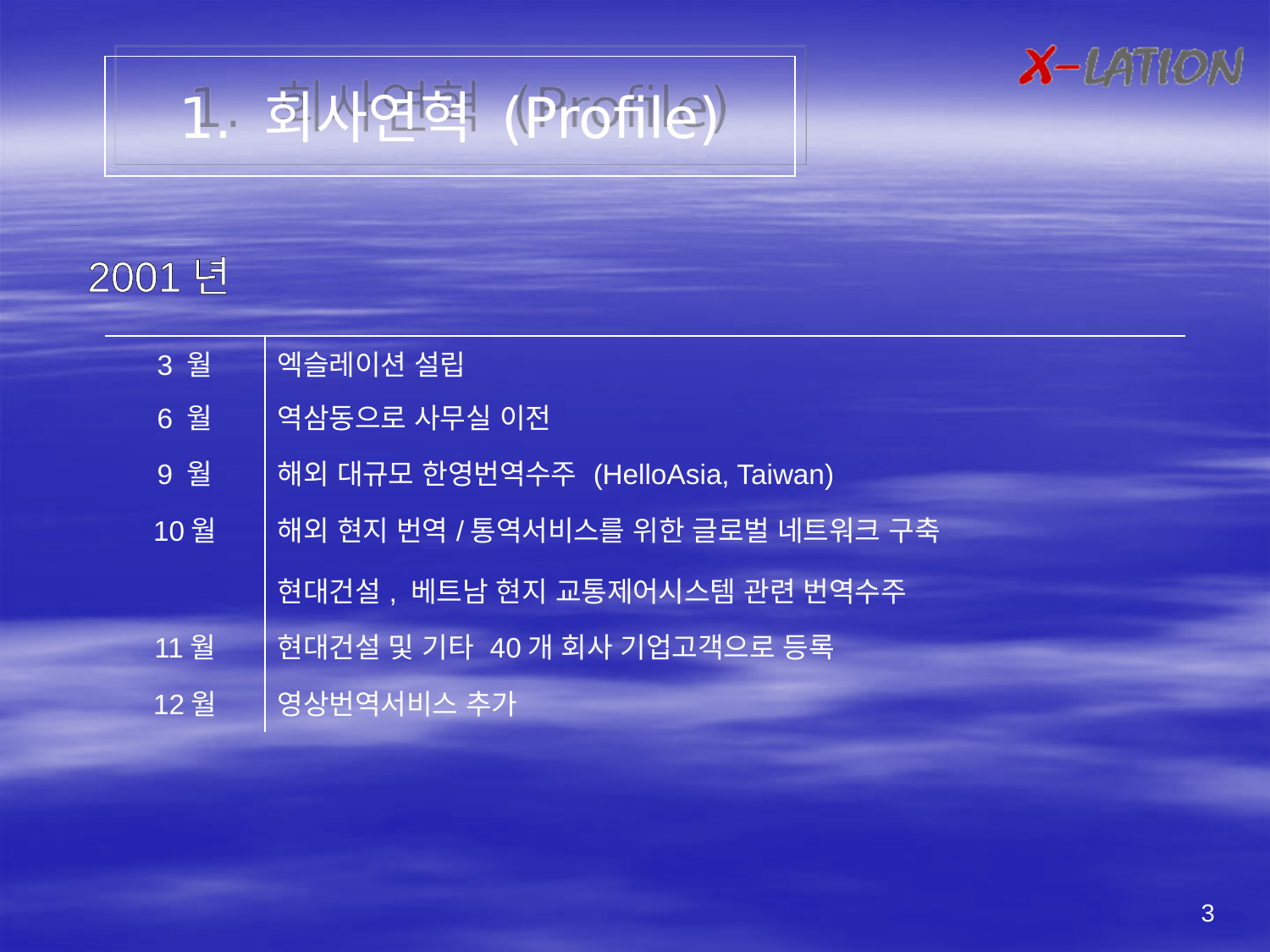

1. 회사연혁 (Profile)
2001년
| 3 월 | 엑슬레이션 설립 |
| --- | --- |
| 6 월 | 역삼동으로 사무실 이전 |
| 9 월 | 해외 대규모 한영번역수주 (HelloAsia, Taiwan) |
| 10월 | 해외 현지 번역/통역서비스를 위한 글로벌 네트워크 구축 |
|  | 현대건설, 베트남 현지 교통제어시스템 관련 번역수주 |
| 11월 | 현대건설 및 기타 40개 회사 기업고객으로 등록 |
| 12월 | 영상번역서비스 추가 |
|  |  |
|  |  |
3